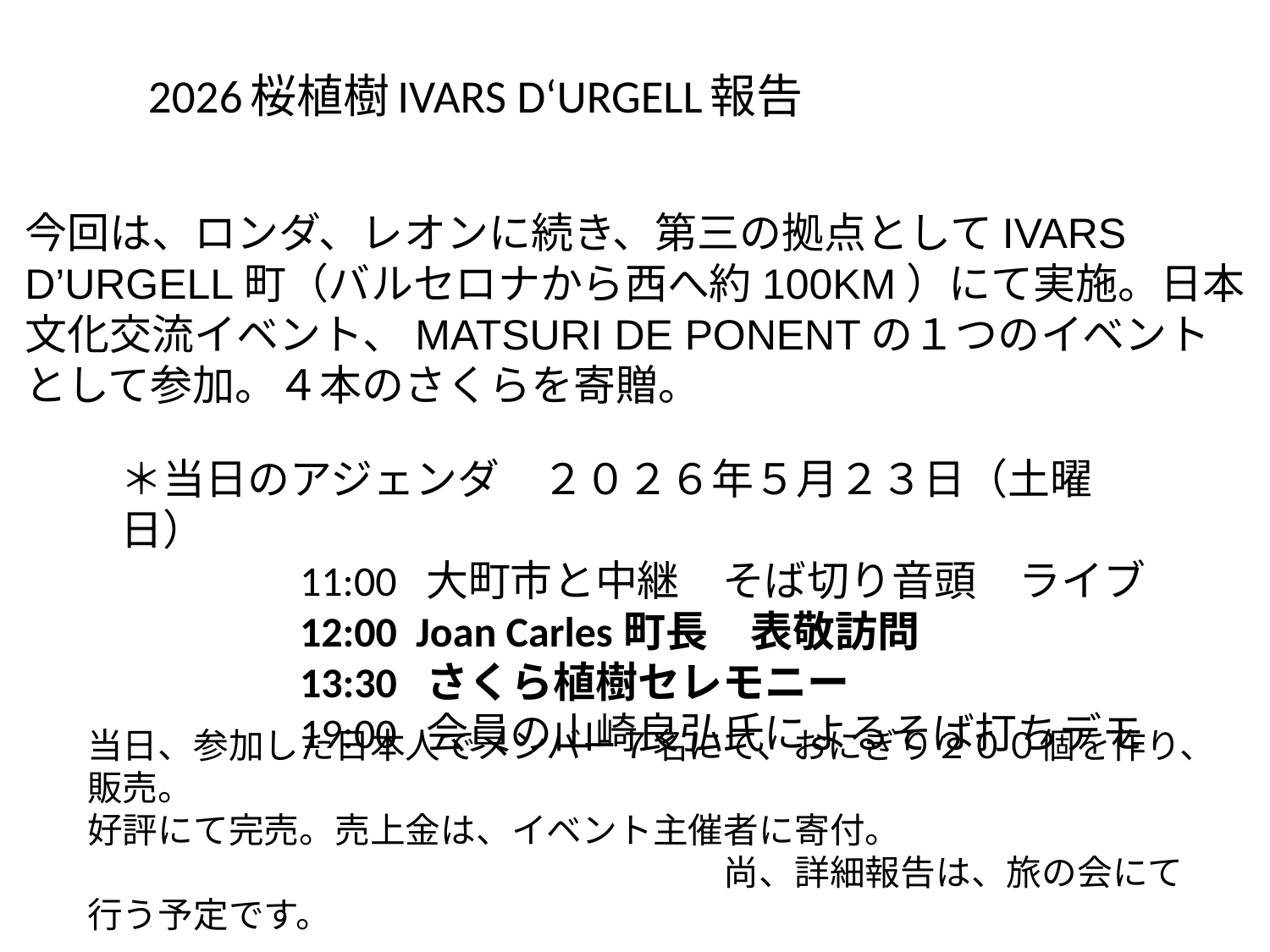

# 2026桜植樹IVARS D‘URGELL報告
今回は、ロンダ、レオンに続き、第三の拠点としてIVARS D’URGELL町（バルセロナから西へ約100KM）にて実施。日本文化交流イベント、MATSURI DE PONENTの１つのイベントとして参加。４本のさくらを寄贈。

＊当日のアジェンダ　２０２６年５月２３日（土曜日）
　　　　11:00  大町市と中継　そば切り音頭　ライブ
　　　　12:00  Joan Carles町長　表敬訪問
　　　　13:30  さくら植樹セレモニー
　　　　19:00  会員の山崎良弘氏によるそば打ちデモ
当日、参加した日本人でメンバー７名にて、おにぎり２００個を作り、販売。
好評にて完売。売上金は、イベント主催者に寄付。
　　　　　　　　　　　　　　　　　　尚、詳細報告は、旅の会にて行う予定です。

　　　　　　　　　　　　　　　　　　　　　　　　　　　　　　　　　　　　　　　　下山利明